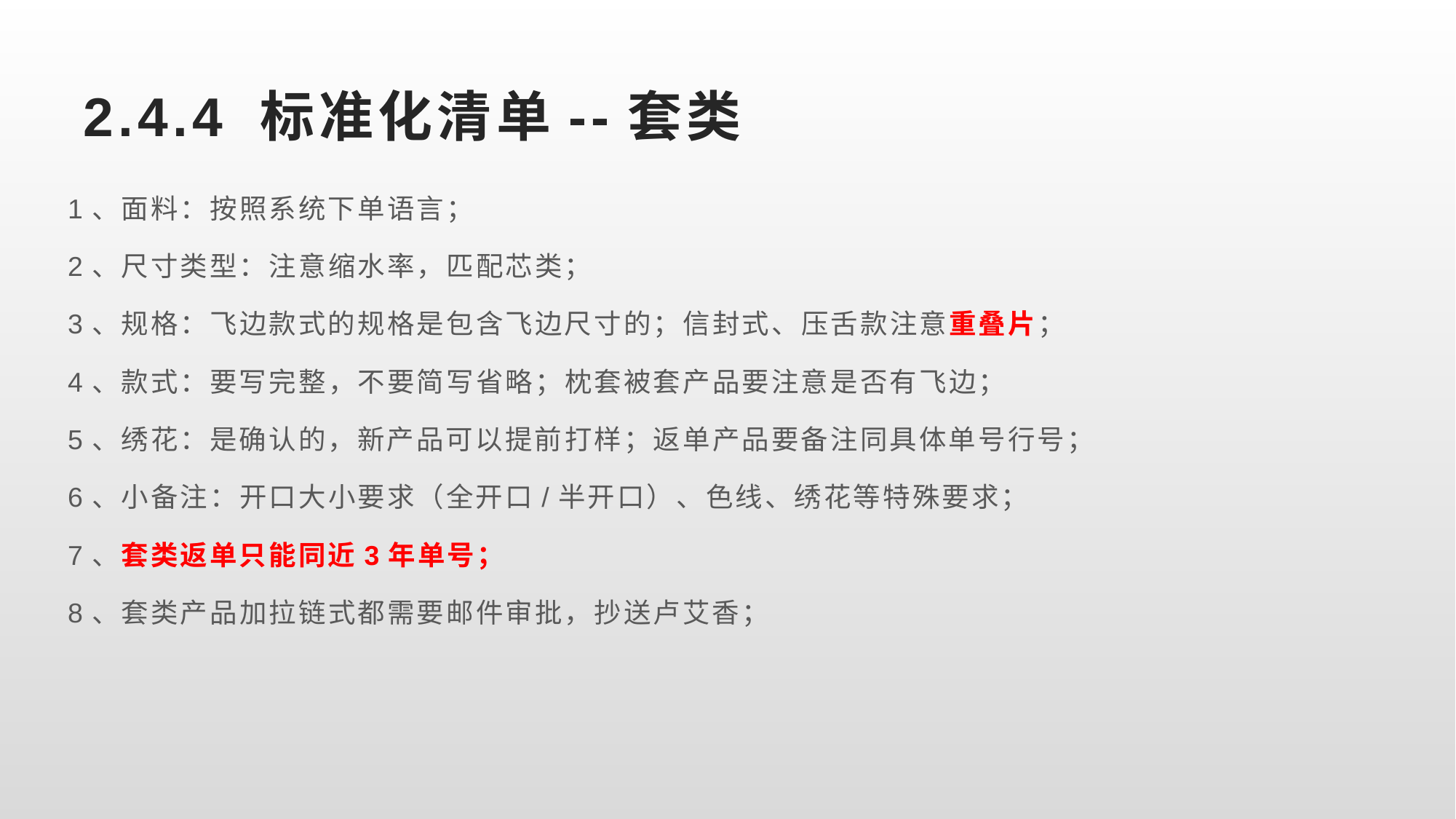

# 2.4.4 标准化清单--套类
1、面料：按照系统下单语言；
2、尺寸类型：注意缩水率，匹配芯类；
3、规格：飞边款式的规格是包含飞边尺寸的；信封式、压舌款注意重叠片；
4、款式：要写完整，不要简写省略；枕套被套产品要注意是否有飞边；
5、绣花：是确认的，新产品可以提前打样；返单产品要备注同具体单号行号；
6、小备注：开口大小要求（全开口/半开口）、色线、绣花等特殊要求；
7、套类返单只能同近3年单号；
8、套类产品加拉链式都需要邮件审批，抄送卢艾香；
24